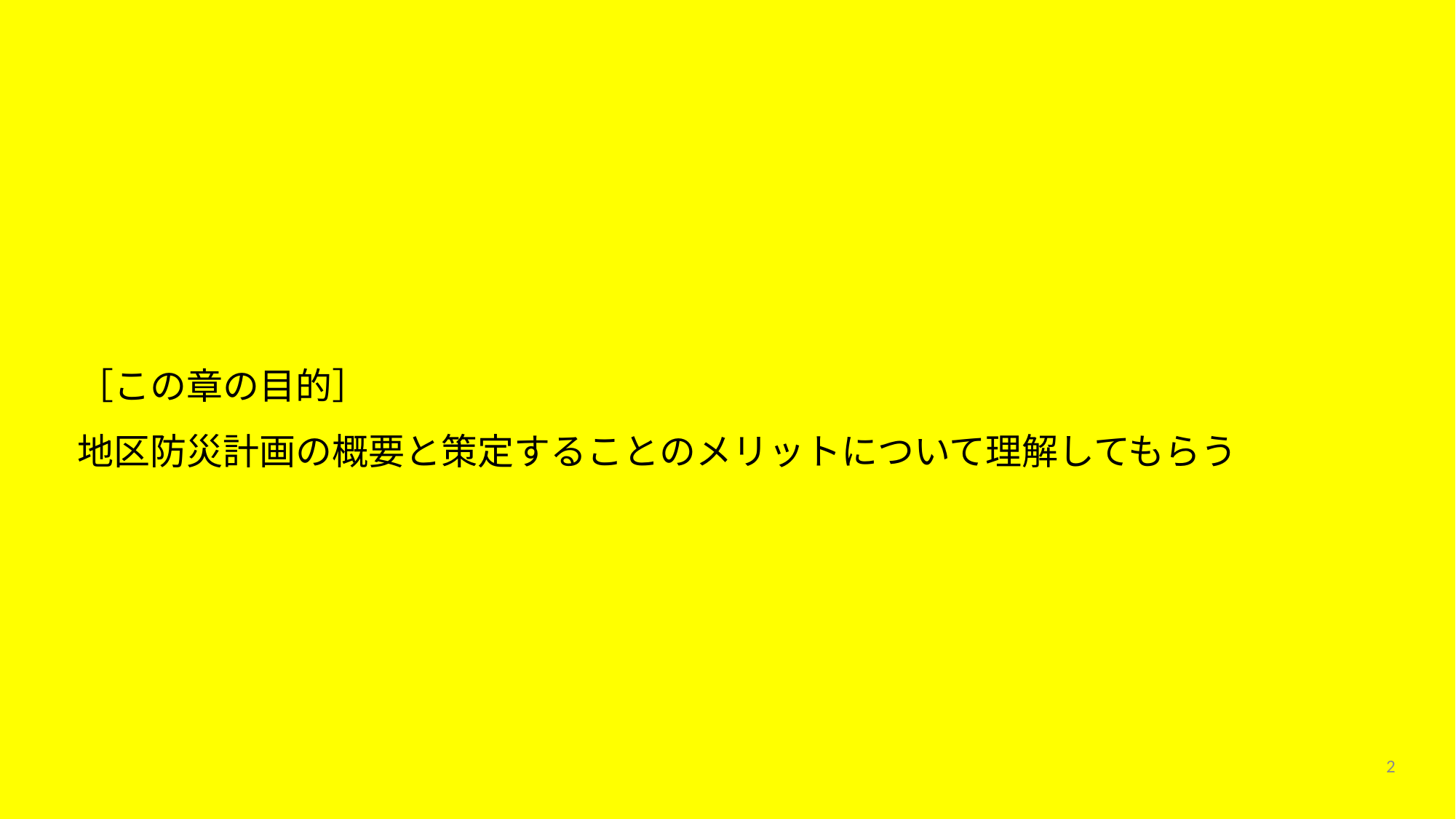

［この章の目的］
地区防災計画の概要と策定することのメリットについて理解してもらう
2